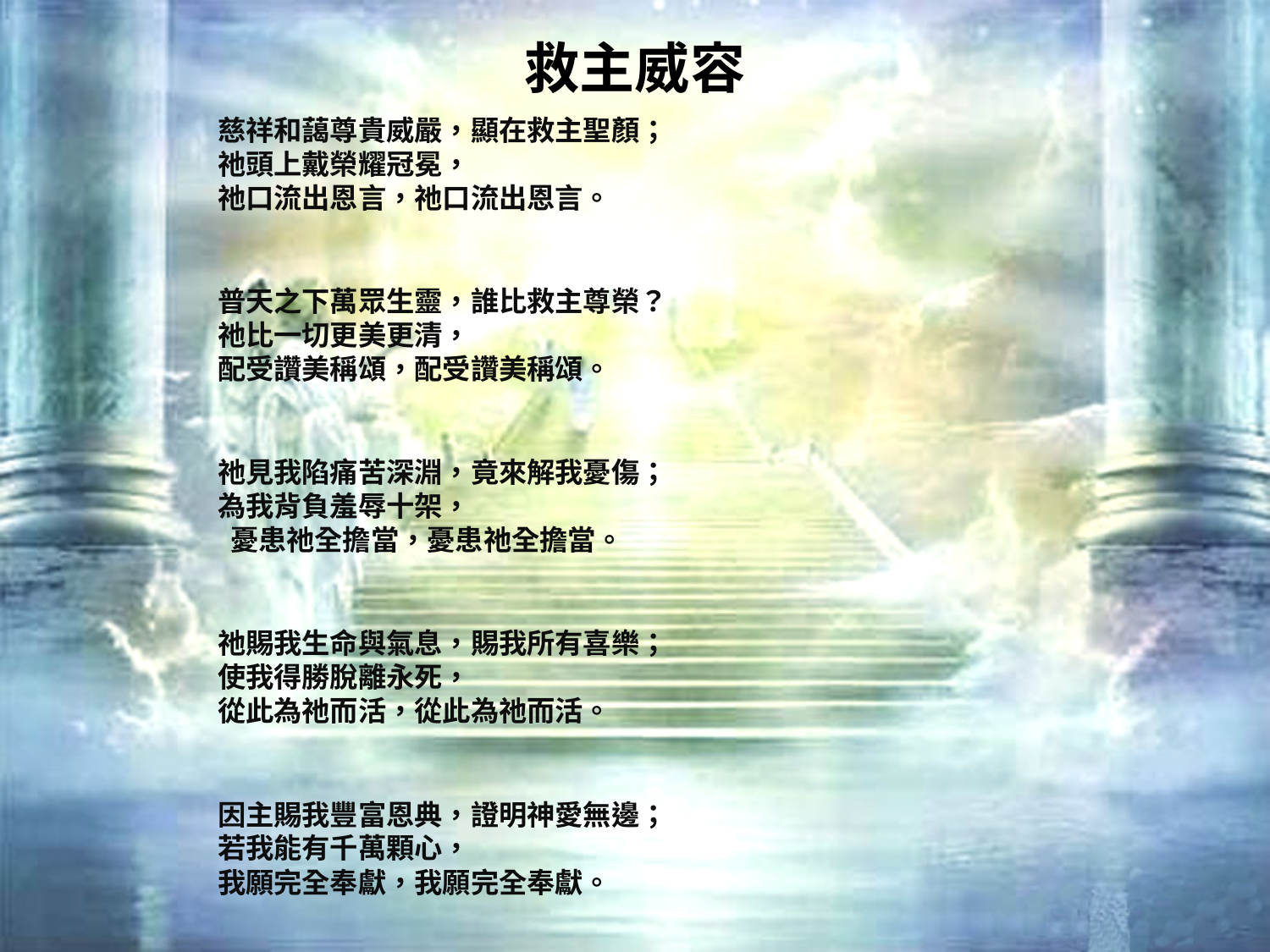

# 救主威容
慈祥和藹尊貴威嚴，顯在救主聖顏；  祂頭上戴榮耀冠冕，                                  祂口流出恩言，祂口流出恩言。

普天之下萬眾生靈，誰比救主尊榮？  祂比一切更美更清，                                   配受讚美稱頌，配受讚美稱頌。

祂見我陷痛苦深淵，竟來解我憂傷；   為我背負羞辱十架，                                     憂患祂全擔當，憂患祂全擔當。

祂賜我生命與氣息，賜我所有喜樂；    使我得勝脫離永死，                                 從此為祂而活，從此為祂而活。

因主賜我豐富恩典，證明神愛無邊； 若我能有千萬顆心，                                   我願完全奉獻，我願完全奉獻。